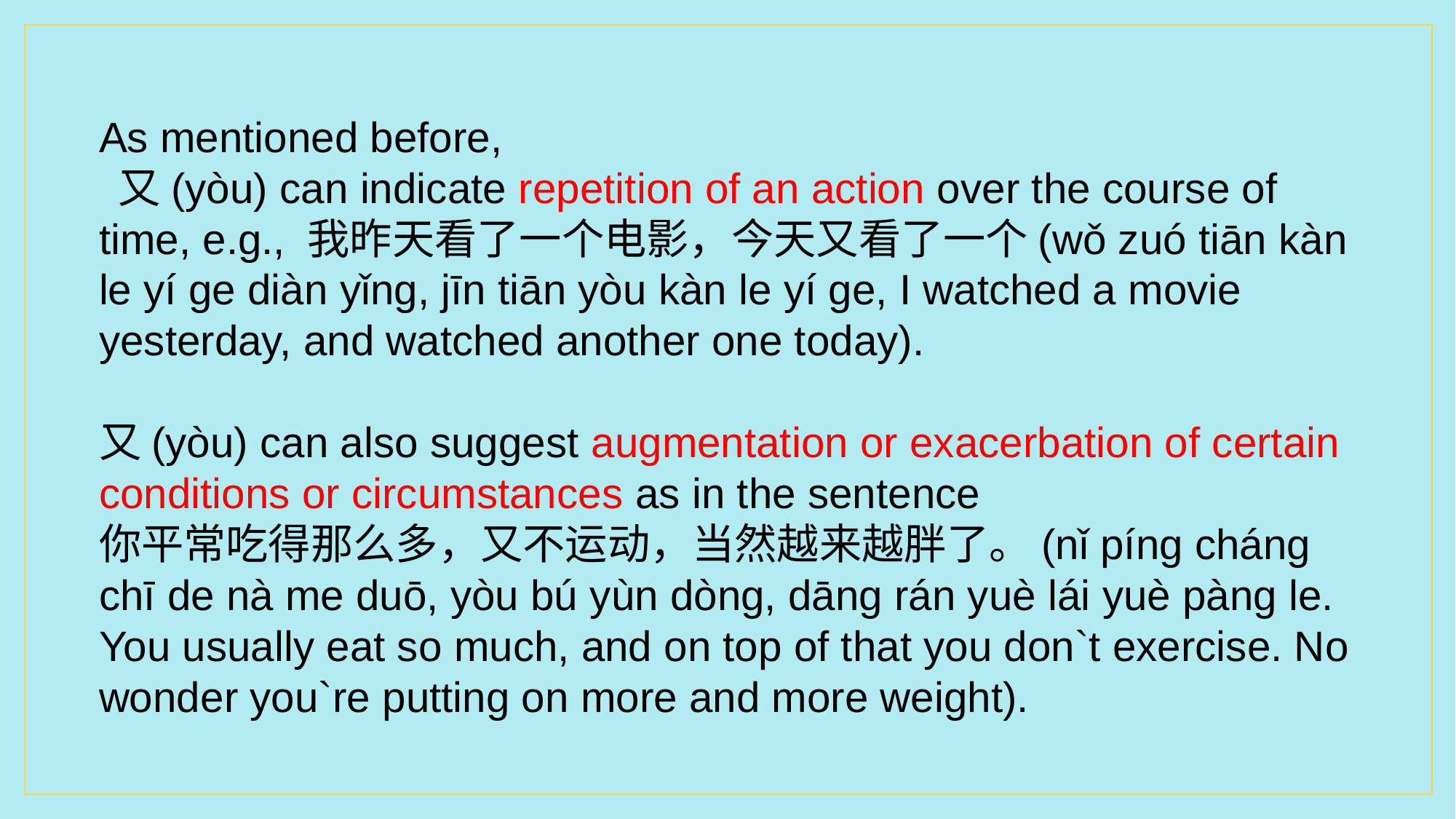

As mentioned before,
 又(yòu) can indicate repetition of an action over the course of time, e.g., 我昨天看了一个电影，今天又看了一个(wǒ zuó tiān kàn le yí ge diàn yǐng, jīn tiān yòu kàn le yí ge, I watched a movie yesterday, and watched another one today).

又(yòu) can also suggest augmentation or exacerbation of certain conditions or circumstances as in the sentence
你平常吃得那么多，又不运动，当然越来越胖了。(nǐ píng cháng chī de nà me duō, yòu bú yùn dòng, dāng rán yuè lái yuè pàng le. You usually eat so much, and on top of that you don`t exercise. No wonder you`re putting on more and more weight).